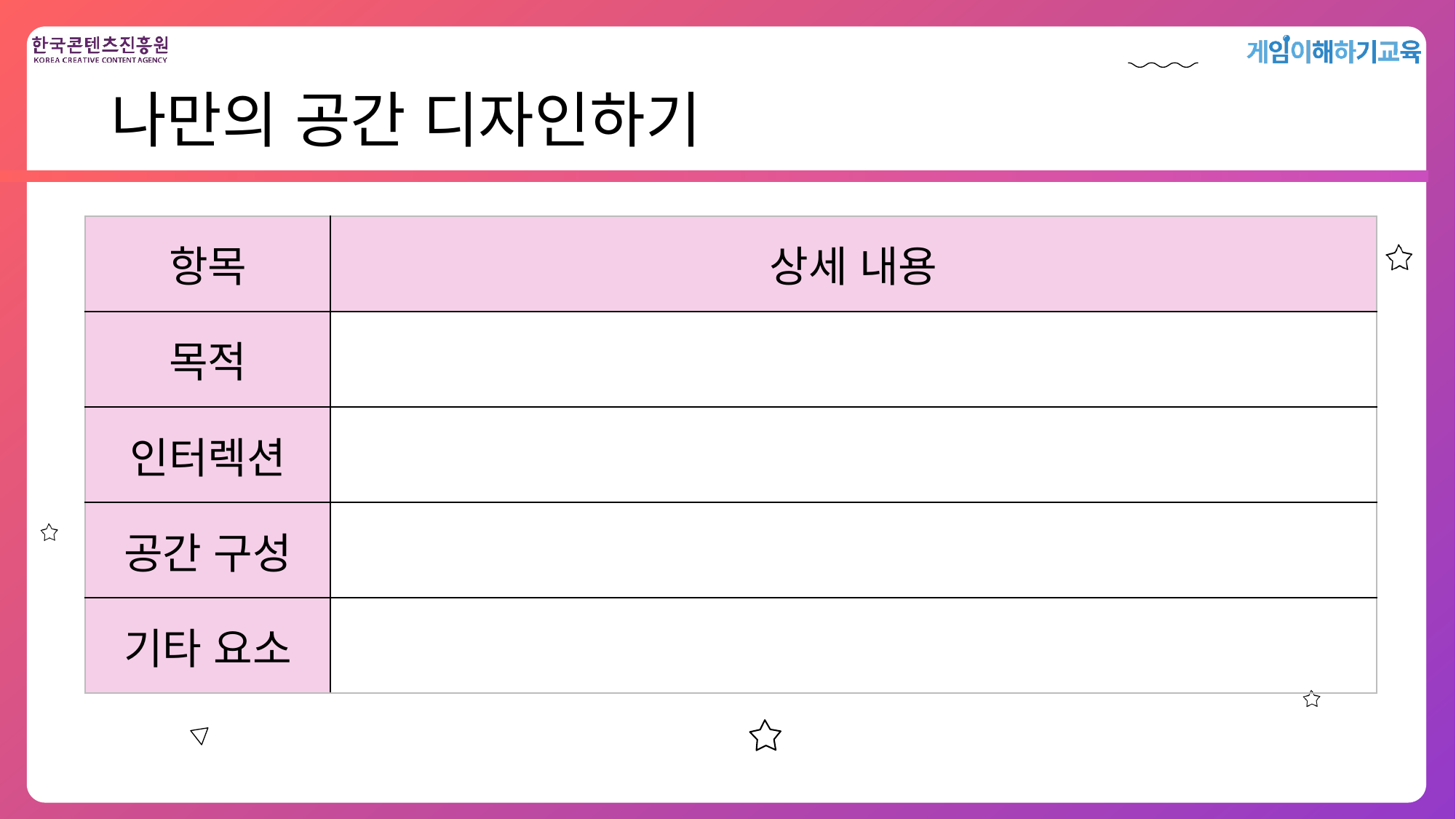

# 나만의 공간 디자인하기
| 항목 | 상세 내용 |
| --- | --- |
| 목적 |  |
| 인터렉션 |  |
| 공간 구성 |  |
| 기타 요소 |  |